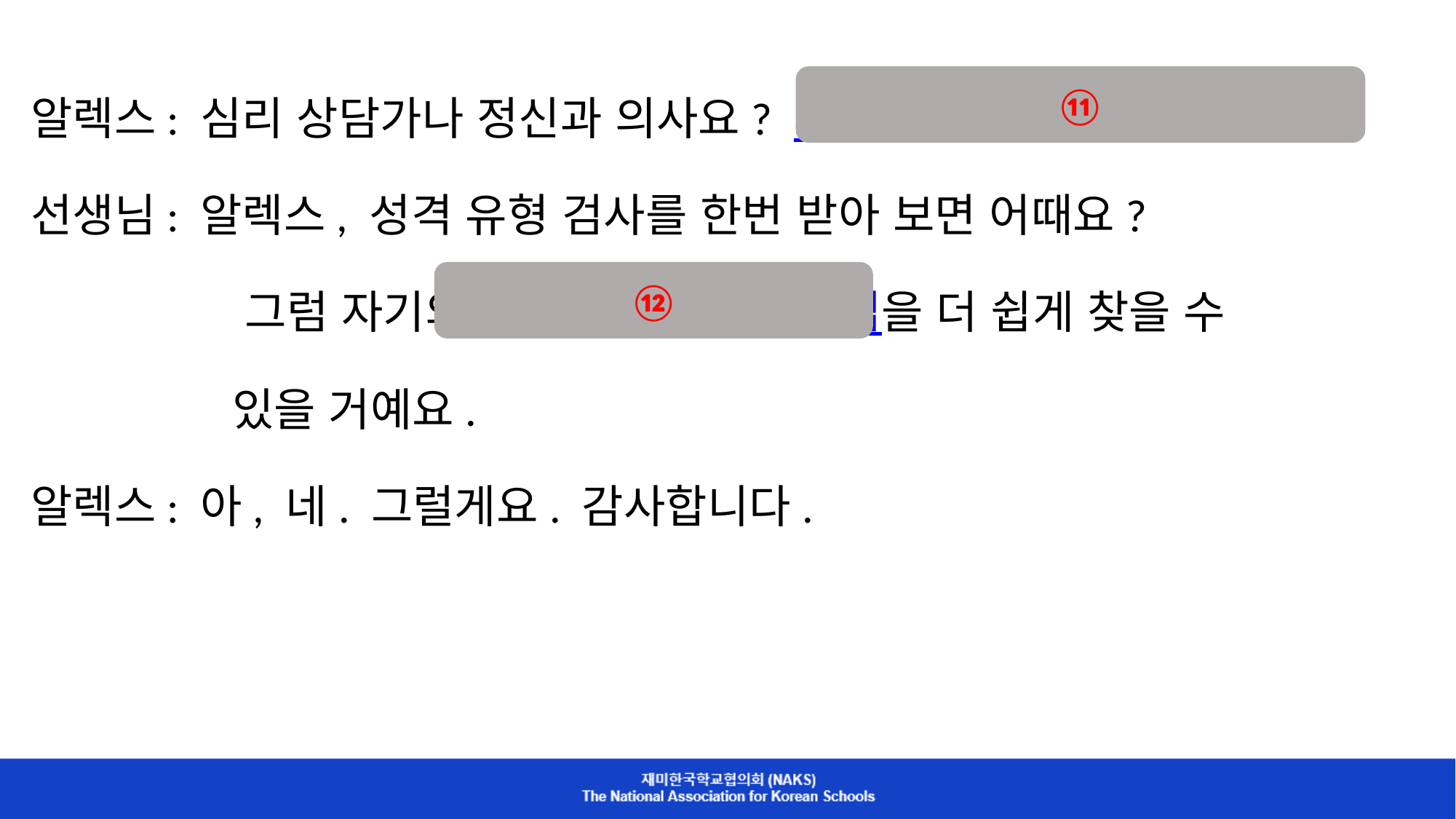

알렉스: 심리 상담가나 정신과 의사요? 제가 그런 일과 잘 맞을까요?
선생님: 알렉스, 성격 유형 검사를 한번 받아 보면 어때요?
                그럼 자기의 성격과 어울리는 직업을 더 쉽게 찾을 수
               있을 거예요.
알렉스: 아, 네. 그럴게요. 감사합니다.
⑪
⑫